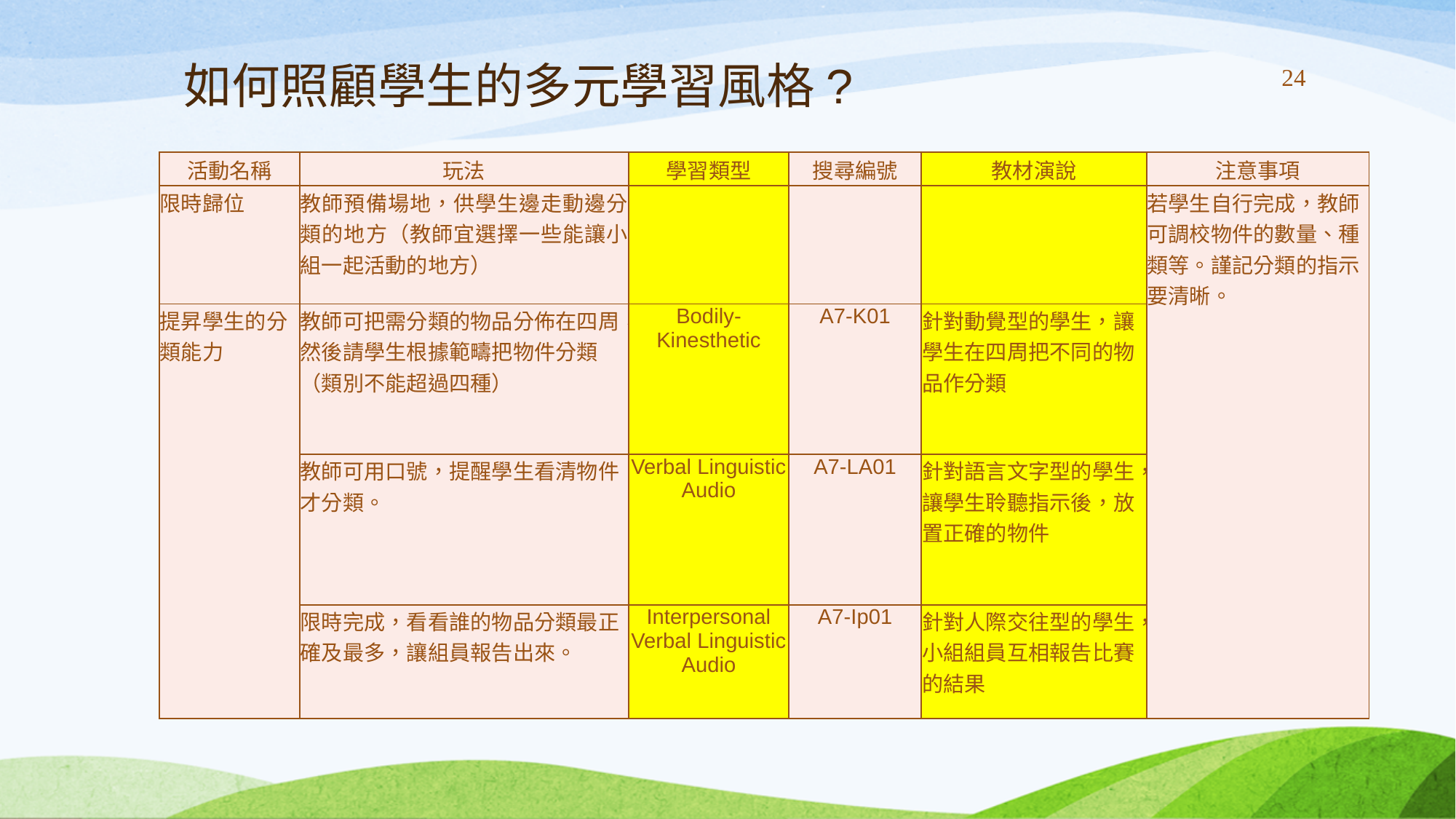

# 如何照顧學生的多元學習風格?
24
| 活動名稱 | 玩法 | 學習類型 | 搜尋編號 | 教材演說 | 注意事項 |
| --- | --- | --- | --- | --- | --- |
| 限時歸位 | 教師預備場地，供學生邊走動邊分類的地方（教師宜選擇一些能讓小組一起活動的地方） |  |  |  | 若學生自行完成，教師可調校物件的數量、種類等。謹記分類的指示要清晰。 |
| 提昇學生的分類能力 | 教師可把需分類的物品分佈在四周，然後請學生根據範疇把物件分類（類別不能超過四種） | Bodily-Kinesthetic | A7-K01 | 針對動覺型的學生，讓學生在四周把不同的物品作分類 |  |
|  | 教師可用口號，提醒學生看清物件才分類。 | Verbal Linguistic Audio | A7-LA01 | 針對語言文字型的學生，讓學生聆聽指示後，放置正確的物件 |  |
|  | 限時完成，看看誰的物品分類最正確及最多，讓組員報告出來。 | Interpersonal Verbal Linguistic Audio | A7-Ip01 | 針對人際交往型的學生，小組組員互相報告比賽的結果 |  |